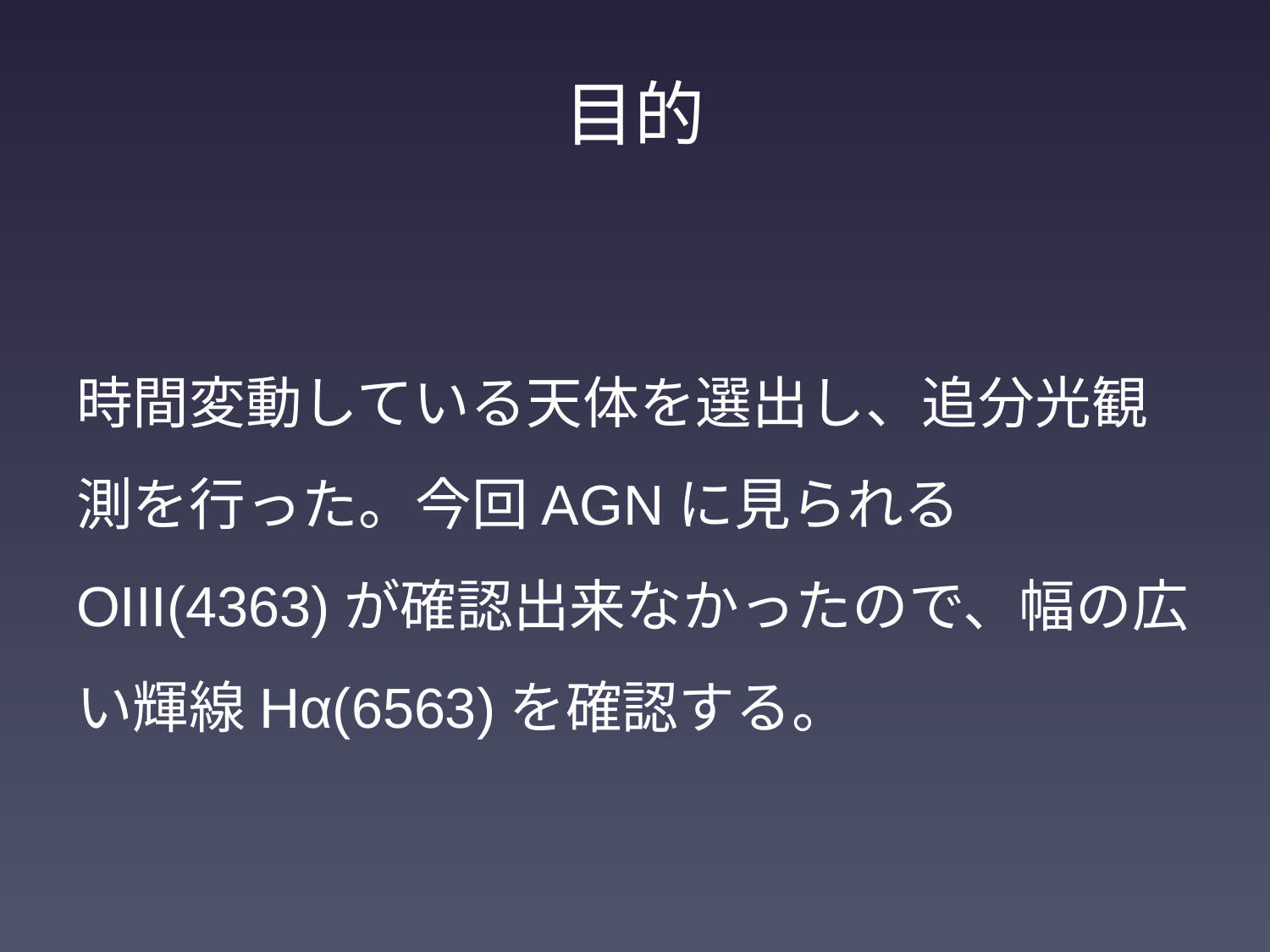

# 目的
時間変動している天体を選出し、追分光観測を行った。今回AGNに見られるOIII(4363)が確認出来なかったので、幅の広い輝線Hα(6563)を確認する。